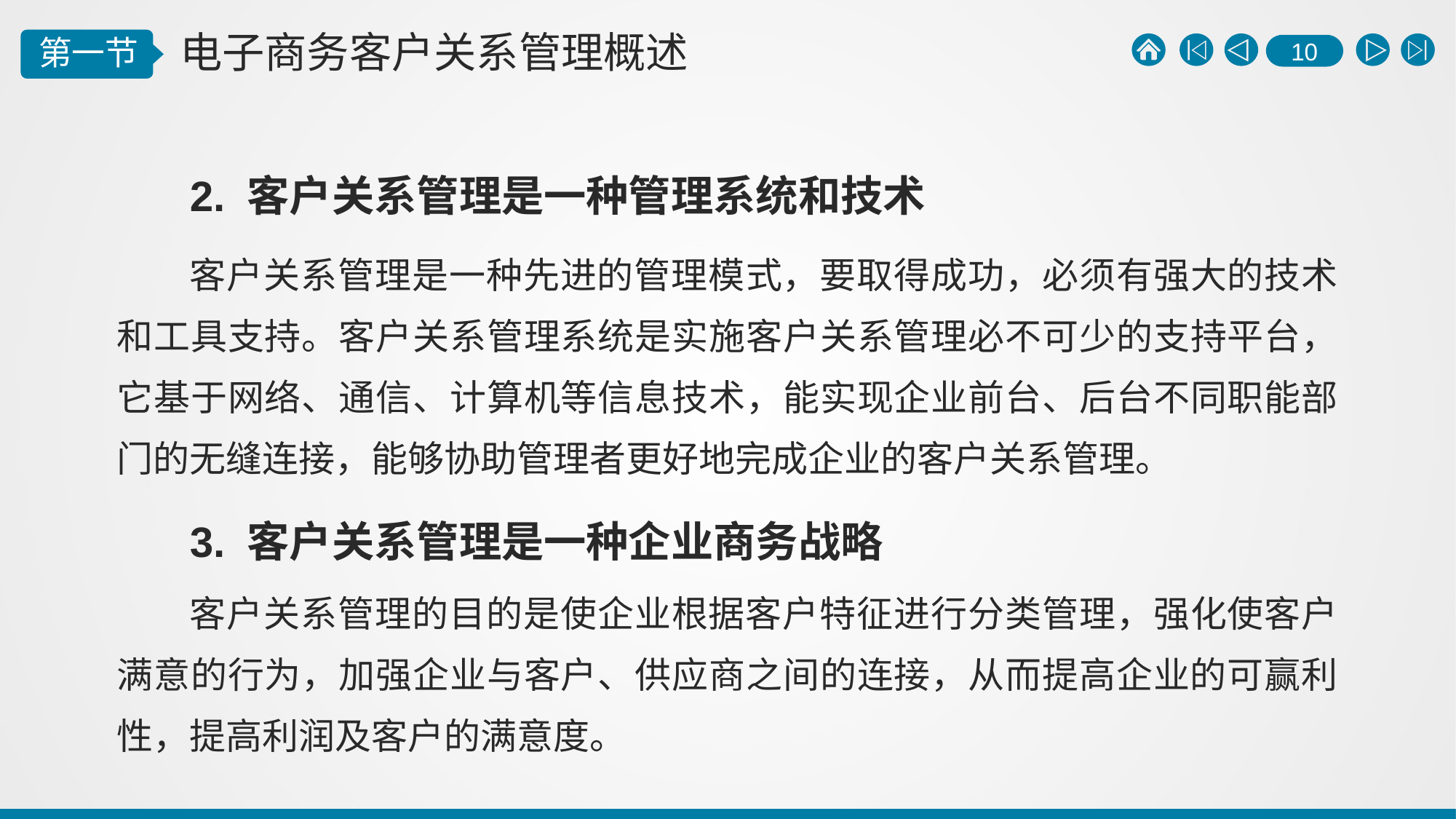

2. 客户关系管理是一种管理系统和技术
客户关系管理是一种先进的管理模式，要取得成功，必须有强大的技术和工具支持。客户关系管理系统是实施客户关系管理必不可少的支持平台，它基于网络、通信、计算机等信息技术，能实现企业前台、后台不同职能部门的无缝连接，能够协助管理者更好地完成企业的客户关系管理。
3. 客户关系管理是一种企业商务战略
客户关系管理的目的是使企业根据客户特征进行分类管理，强化使客户满意的行为，加强企业与客户、供应商之间的连接，从而提高企业的可赢利性，提高利润及客户的满意度。